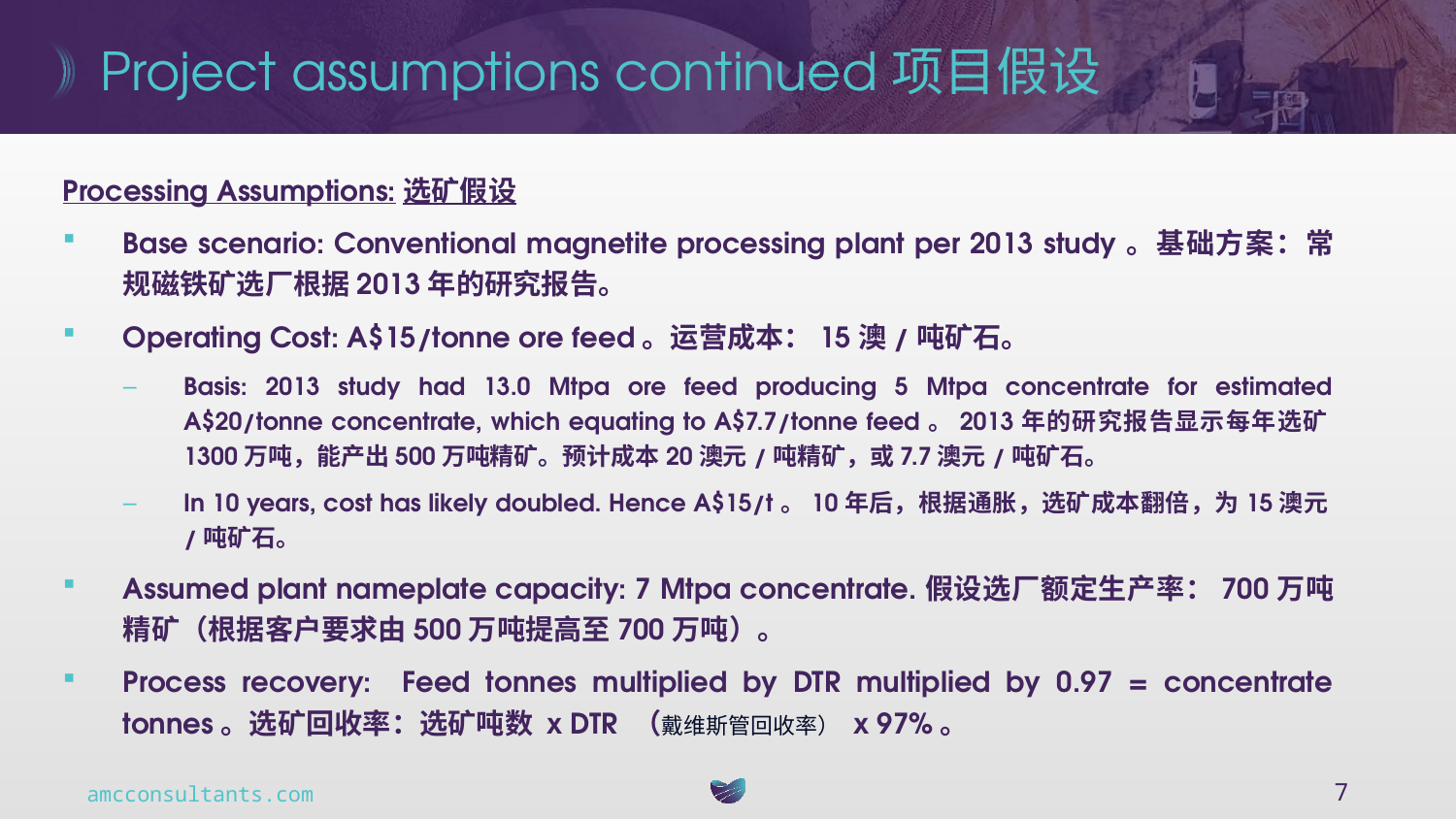

# Project assumptions continued项目假设
Processing Assumptions:选矿假设
Base scenario: Conventional magnetite processing plant per 2013 study。基础方案：常规磁铁矿选厂根据2013年的研究报告。
Operating Cost: A$15/tonne ore feed。运营成本：15澳/吨矿石。
Basis: 2013 study had 13.0 Mtpa ore feed producing 5 Mtpa concentrate for estimated A$20/tonne concentrate, which equating to A$7.7/tonne feed。2013年的研究报告显示每年选矿1300万吨，能产出500万吨精矿。预计成本20澳元/吨精矿，或7.7澳元/吨矿石。
In 10 years, cost has likely doubled. Hence A$15/t。10年后，根据通胀，选矿成本翻倍，为15澳元/吨矿石。
Assumed plant nameplate capacity: 7 Mtpa concentrate.假设选厂额定生产率：700万吨精矿（根据客户要求由500万吨提高至700万吨）。
Process recovery:  Feed tonnes multiplied by DTR multiplied by 0.97 = concentrate tonnes。选矿回收率：选矿吨数 x DTR （戴维斯管回收率） x 97%。

7